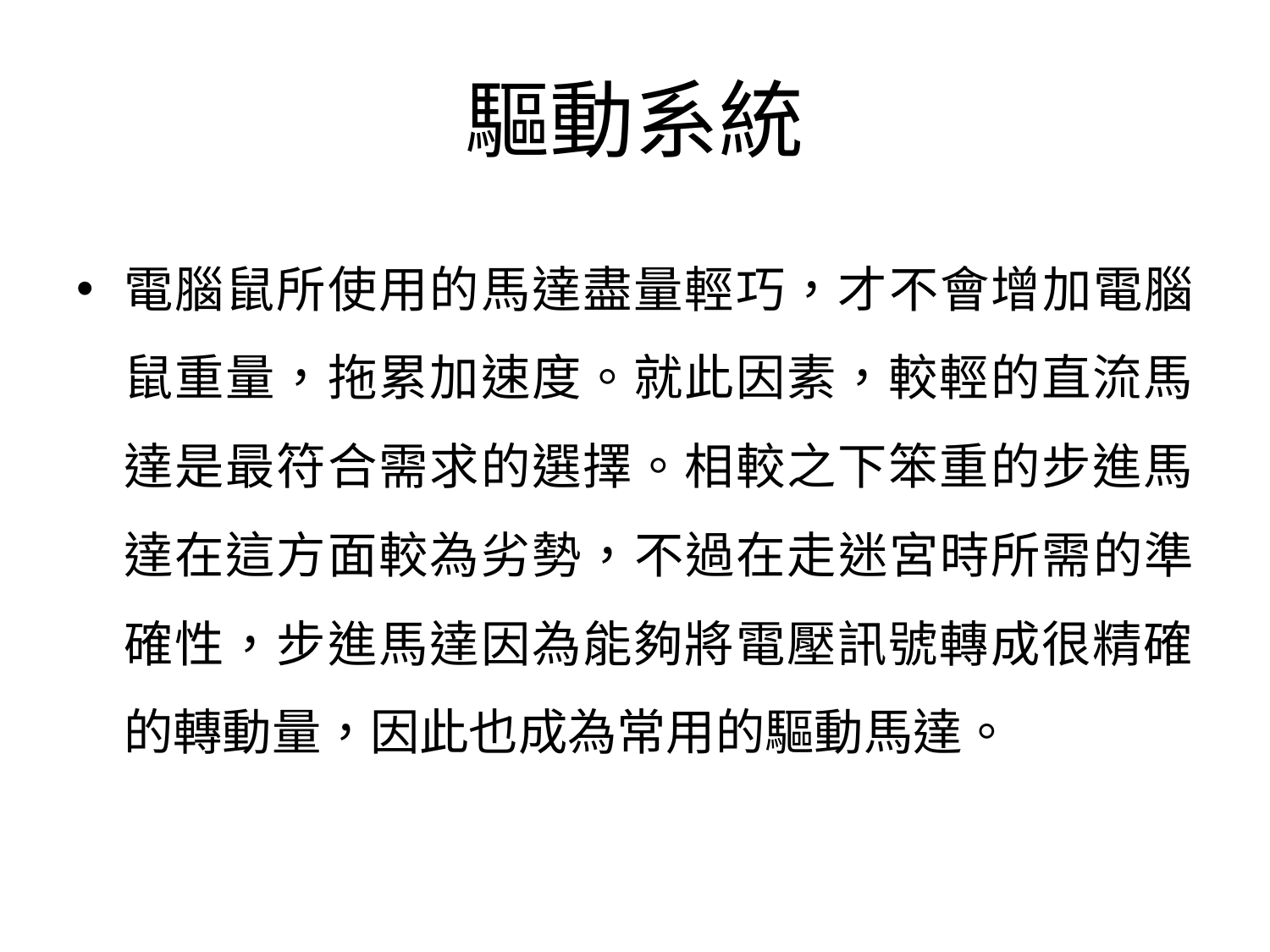

# 驅動系統
電腦鼠所使用的馬達盡量輕巧，才不會增加電腦鼠重量，拖累加速度。就此因素，較輕的直流馬達是最符合需求的選擇。相較之下笨重的步進馬達在這方面較為劣勢，不過在走迷宮時所需的準確性，步進馬達因為能夠將電壓訊號轉成很精確的轉動量，因此也成為常用的驅動馬達。